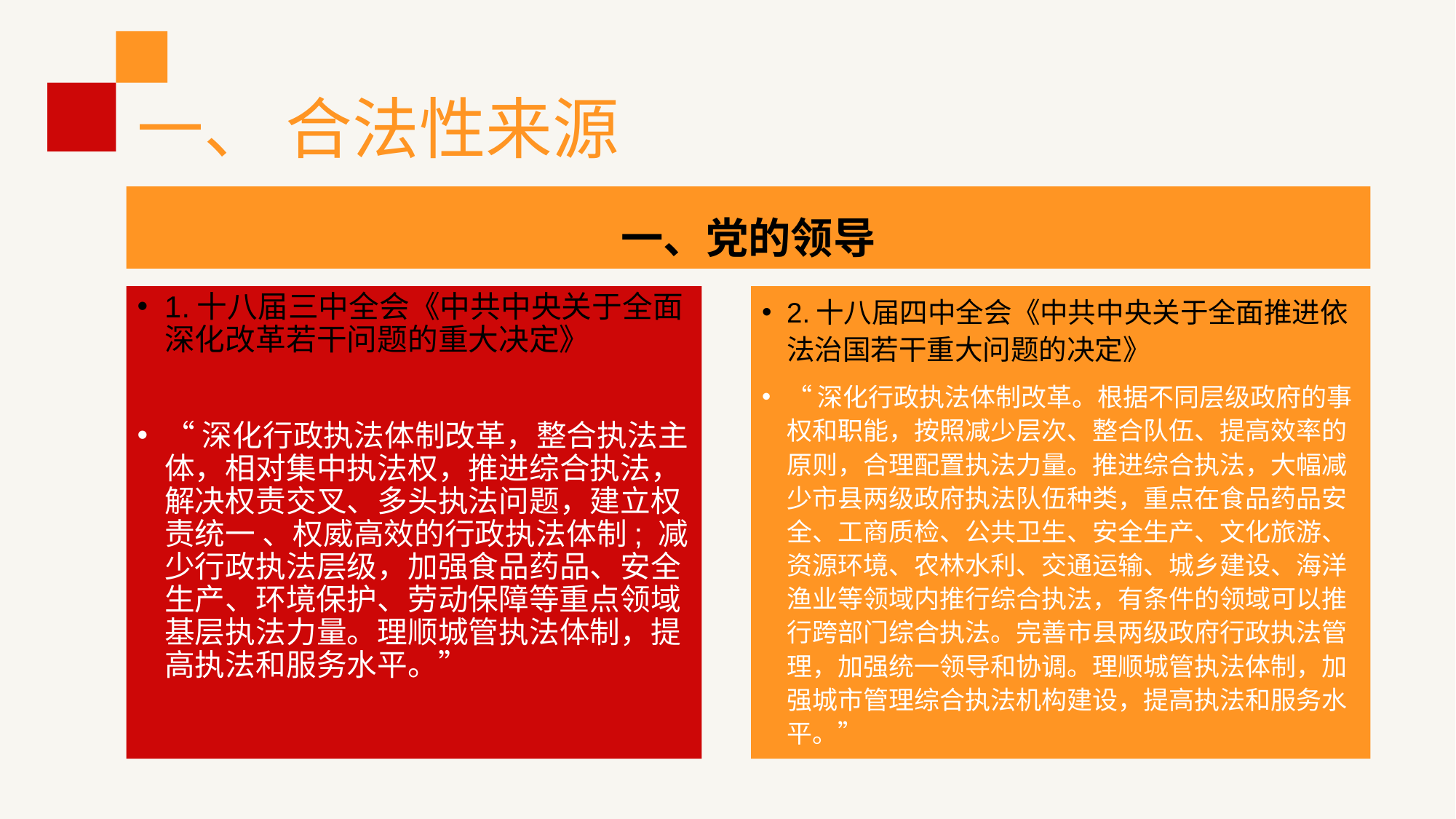

# 一、 合法性来源
一、党的领导
1.十八届三中全会《中共中央关于全面深化改革若干问题的重大决定》

“深化行政执法体制改革，整合执法主体，相对集中执法权，推进综合执法，解决权责交叉、多头执法问题，建立权责统一 、权威高效的行政执法体制; 减少行政执法层级，加强食品药品、安全生产、环境保护、劳动保障等重点领域基层执法力量。理顺城管执法体制，提高执法和服务水平。”

2.十八届四中全会《中共中央关于全面推进依法治国若干重大问题的决定》
“深化行政执法体制改革。根据不同层级政府的事权和职能，按照减少层次、整合队伍、提高效率的原则，合理配置执法力量。推进综合执法，大幅减少市县两级政府执法队伍种类，重点在食品药品安全、工商质检、公共卫生、安全生产、文化旅游、资源环境、农林水利、交通运输、城乡建设、海洋渔业等领域内推行综合执法，有条件的领域可以推行跨部门综合执法。完善市县两级政府行政执法管理，加强统一领导和协调。理顺城管执法体制，加强城市管理综合执法机构建设，提高执法和服务水平。”